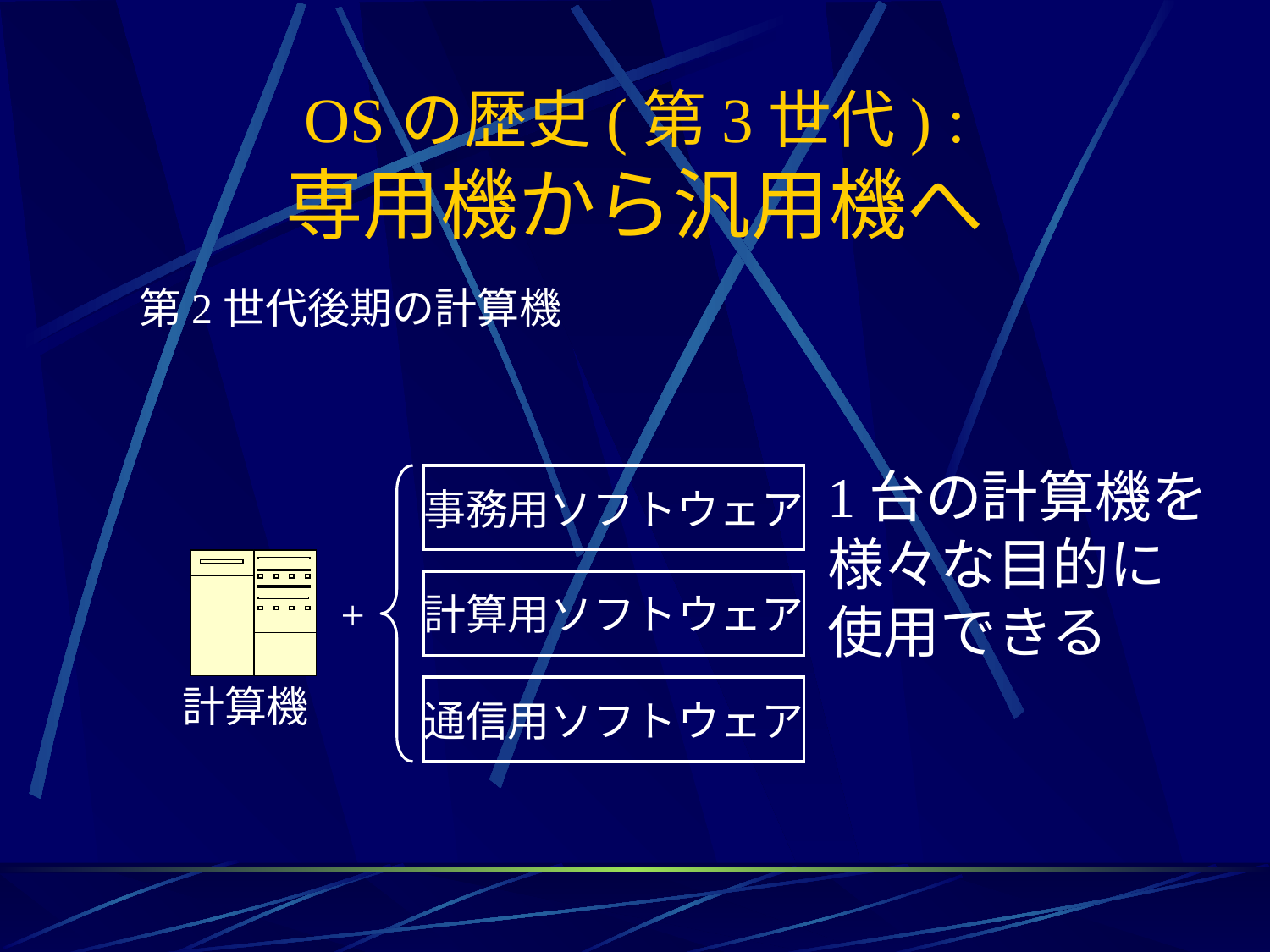

# OSの歴史(第3世代) : 専用機から汎用機へ
第2世代後期の計算機
1台の計算機を
様々な目的に
使用できる

事務用ソフトウェア
計算用ソフトウェア
+
通信用ソフトウェア

計算機